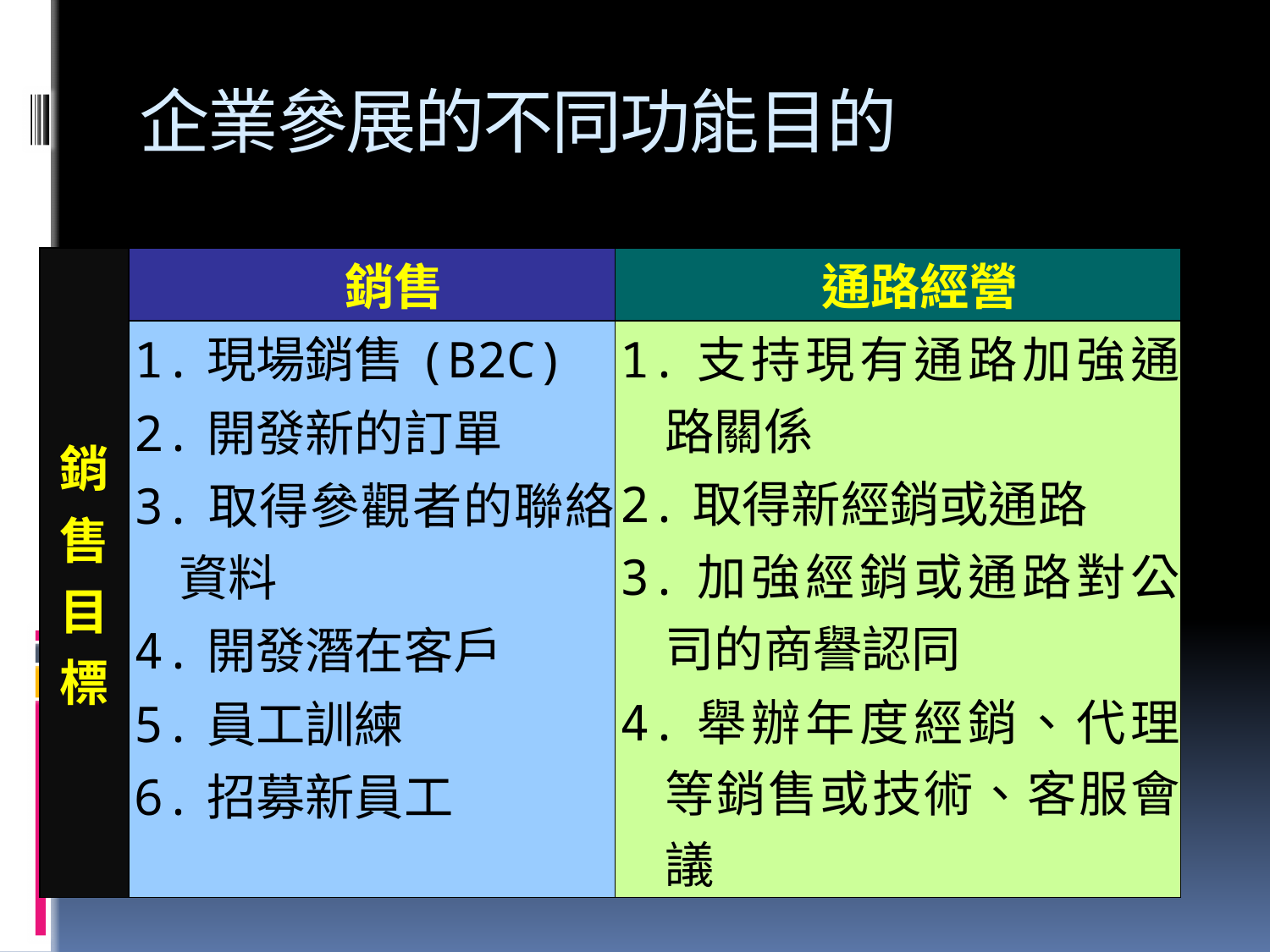

# 企業參展的不同功能目的
| 銷售目標 | 銷售 | 通路經營 |
| --- | --- | --- |
|  | 1.現場銷售(B2C) 2.開發新的訂單 3.取得參觀者的聯絡資料 4.開發潛在客戶 5.員工訓練 6.招募新員工 | 1.支持現有通路加強通路關係 2.取得新經銷或通路 3.加強經銷或通路對公司的商譽認同 4.舉辦年度經銷、代理等銷售或技術、客服會議 |